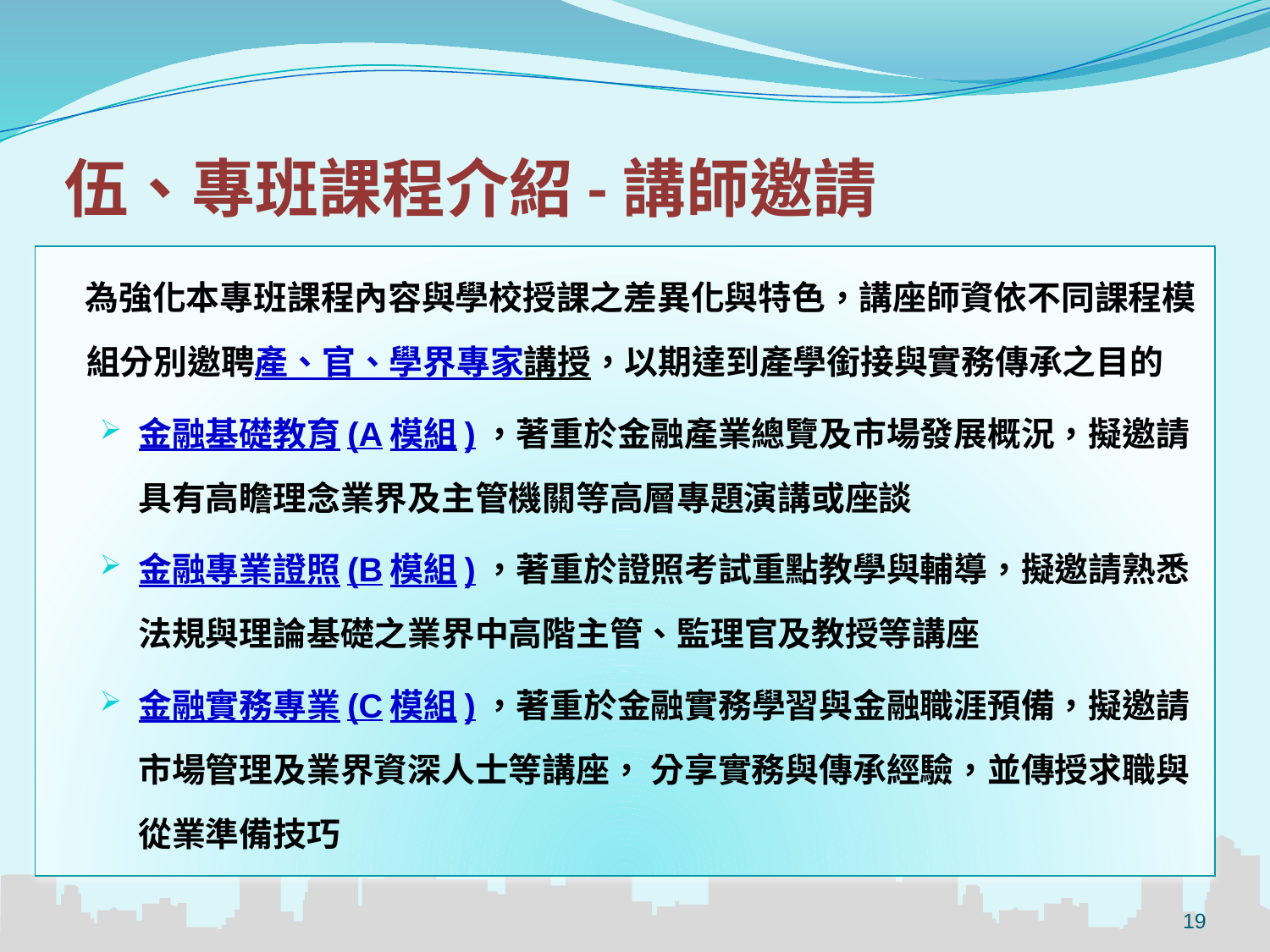

# 伍、專班課程介紹-講師邀請
    為強化本專班課程內容與學校授課之差異化與特色，講座師資依不同課程模組分別邀聘產、官、學界專家講授，以期達到產學銜接與實務傳承之目的
金融基礎教育(A模組)，著重於金融產業總覽及市場發展概況，擬邀請具有高瞻理念業界及主管機關等高層專題演講或座談
金融專業證照(B模組)，著重於證照考試重點教學與輔導，擬邀請熟悉法規與理論基礎之業界中高階主管、監理官及教授等講座
金融實務專業(C模組)，著重於金融實務學習與金融職涯預備，擬邀請市場管理及業界資深人士等講座， 分享實務與傳承經驗，並傳授求職與從業準備技巧

19